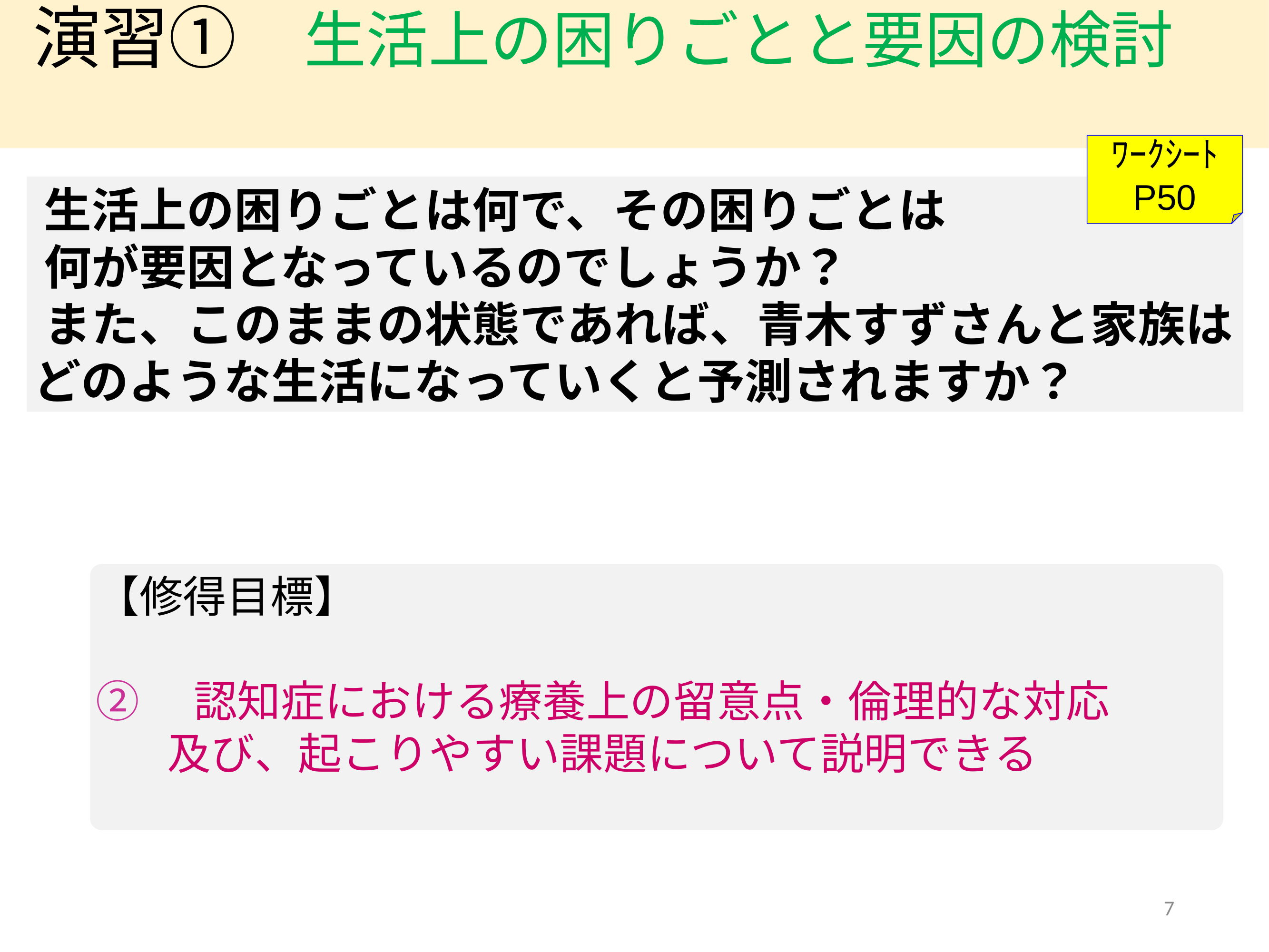

# 演習①　生活上の困りごとと要因の検討
ﾜｰｸｼｰﾄ
P50
生活上の困りごとは何で、その困りごとは
何が要因となっているのでしょうか？
また、このままの状態であれば、青木すずさんと家族はどのような生活になっていくと予測されますか？
【修得目標】

②　認知症における療養上の留意点・倫理的な対応
及び、起こりやすい課題について説明できる
7